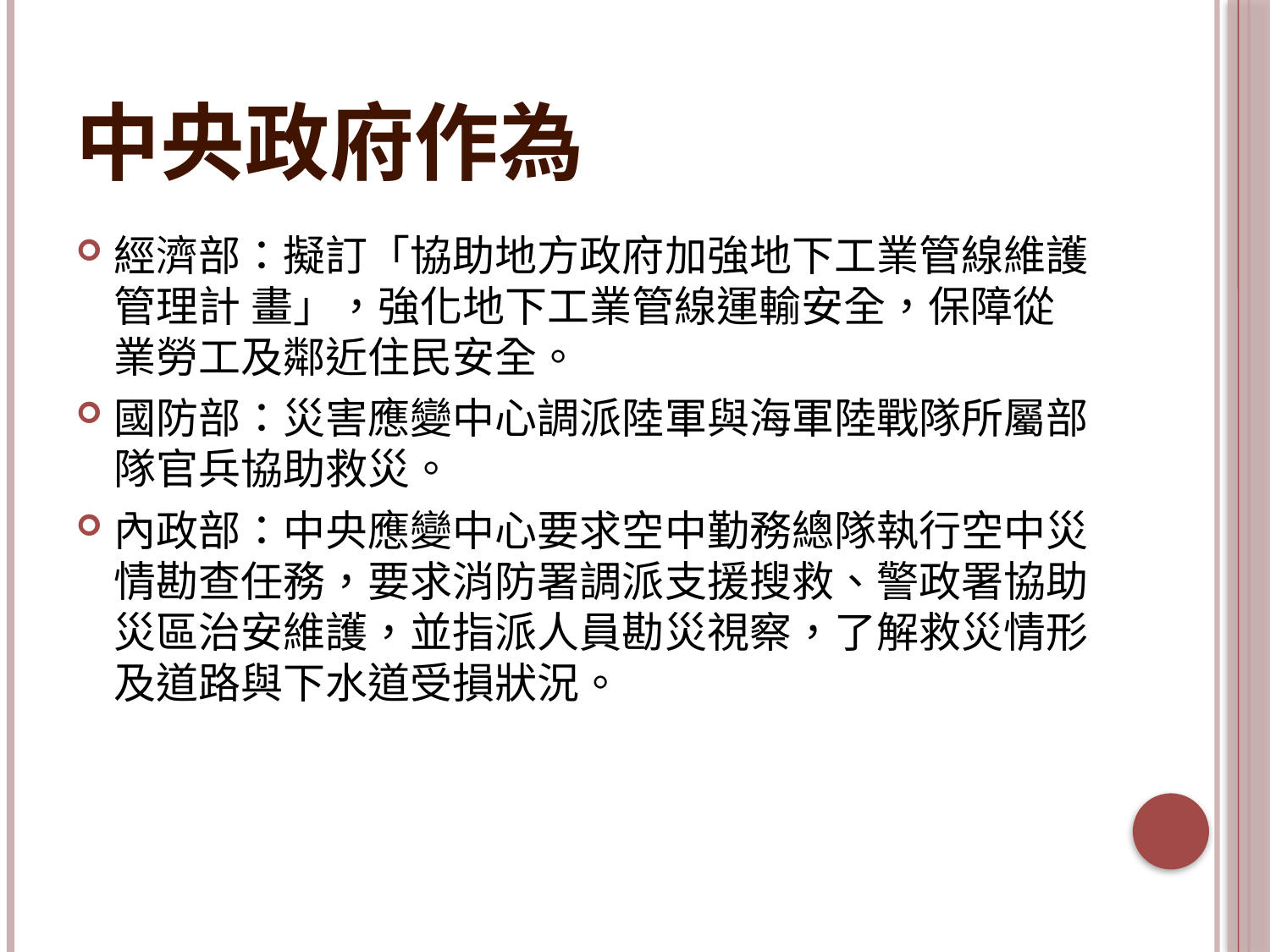

# 中央政府作為
經濟部：擬訂「協助地方政府加強地下工業管線維護管理計 畫」，強化地下工業管線運輸安全，保障從業勞工及鄰近住民安全。
國防部：災害應變中心調派陸軍與海軍陸戰隊所屬部隊官兵協助救災。
內政部：中央應變中心要求空中勤務總隊執行空中災情勘查任務，要求消防署調派支援搜救、警政署協助災區治安維護，並指派人員勘災視察，了解救災情形及道路與下水道受損狀況。